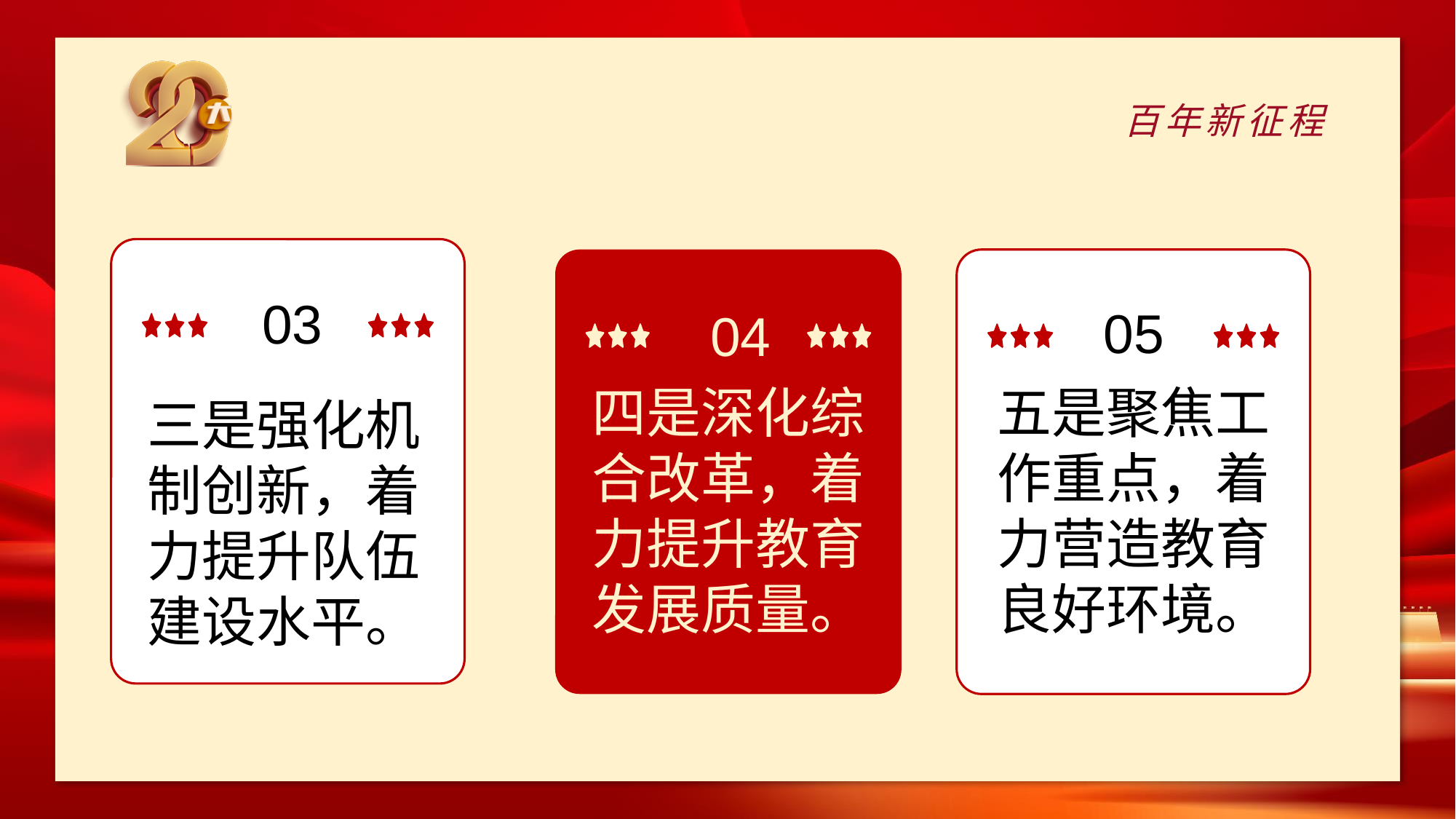

04

四是深化综合改革，着力提升教育发展质量。

05

五是聚焦工作重点，着力营造教育良好环境。
03
三是强化机制创新，着力提升队伍建设水平。